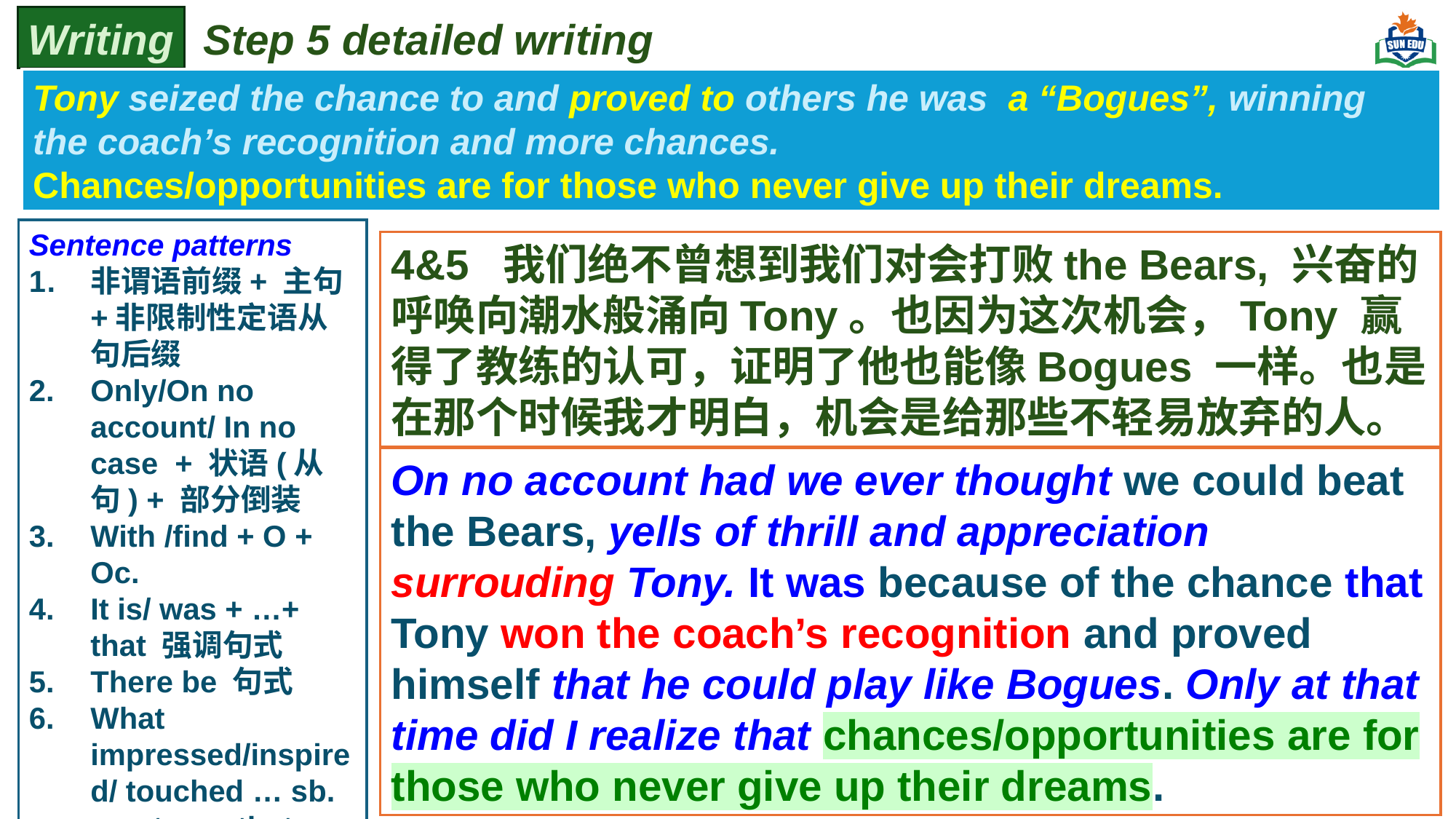

Writing
Step 5 detailed writing
Tony seized the chance to and proved to others he was  a “Bogues”, winning the coach’s recognition and more chances.
Chances/opportunities are for those who never give up their dreams.
Sentence patterns
非谓语前缀+ 主句+非限制性定语从句后缀
Only/On no account/ In no case  + 状语(从句) + 部分倒装
With /find + O + Oc.
It is/ was + …+ that 强调句式
There be 句式
What impressed/inspired/ touched … sb. most was that…
 无灵主语
4&5  我们绝不曾想到我们对会打败the Bears, 兴奋的呼唤向潮水般涌向Tony。也因为这次机会，Tony 赢得了教练的认可，证明了他也能像Bogues 一样。也是在那个时候我才明白，机会是给那些不轻易放弃的人。
On no account had we ever thought we could beat the Bears, yells of thrill and appreciation surrouding Tony. It was because of the chance that Tony won the coach’s recognition and proved himself that he could play like Bogues. Only at that time did I realize that chances/opportunities are for those who never give up their dreams.